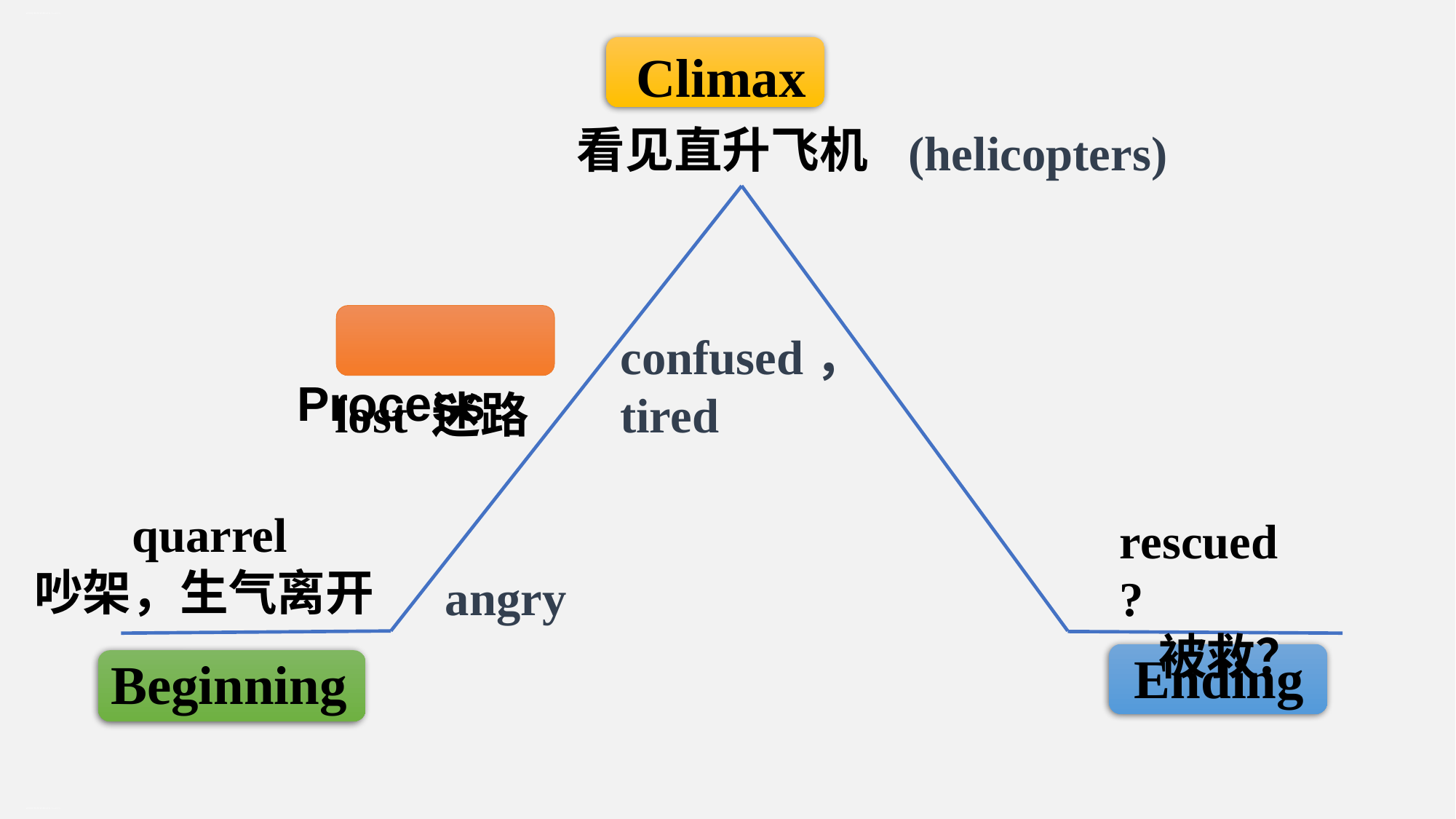

高考新题型“读后续写”英文教学公开课(共42张PPT)

Climax
看见直升飞机
(helicopters)
    Process

confused，tired
lost 迷路
        quarrel
吵架，生气离开
rescued?
  被救？
angry
Ending
Beginning

高考新题型“读后续写”英文教学公开课(共42张PPT)